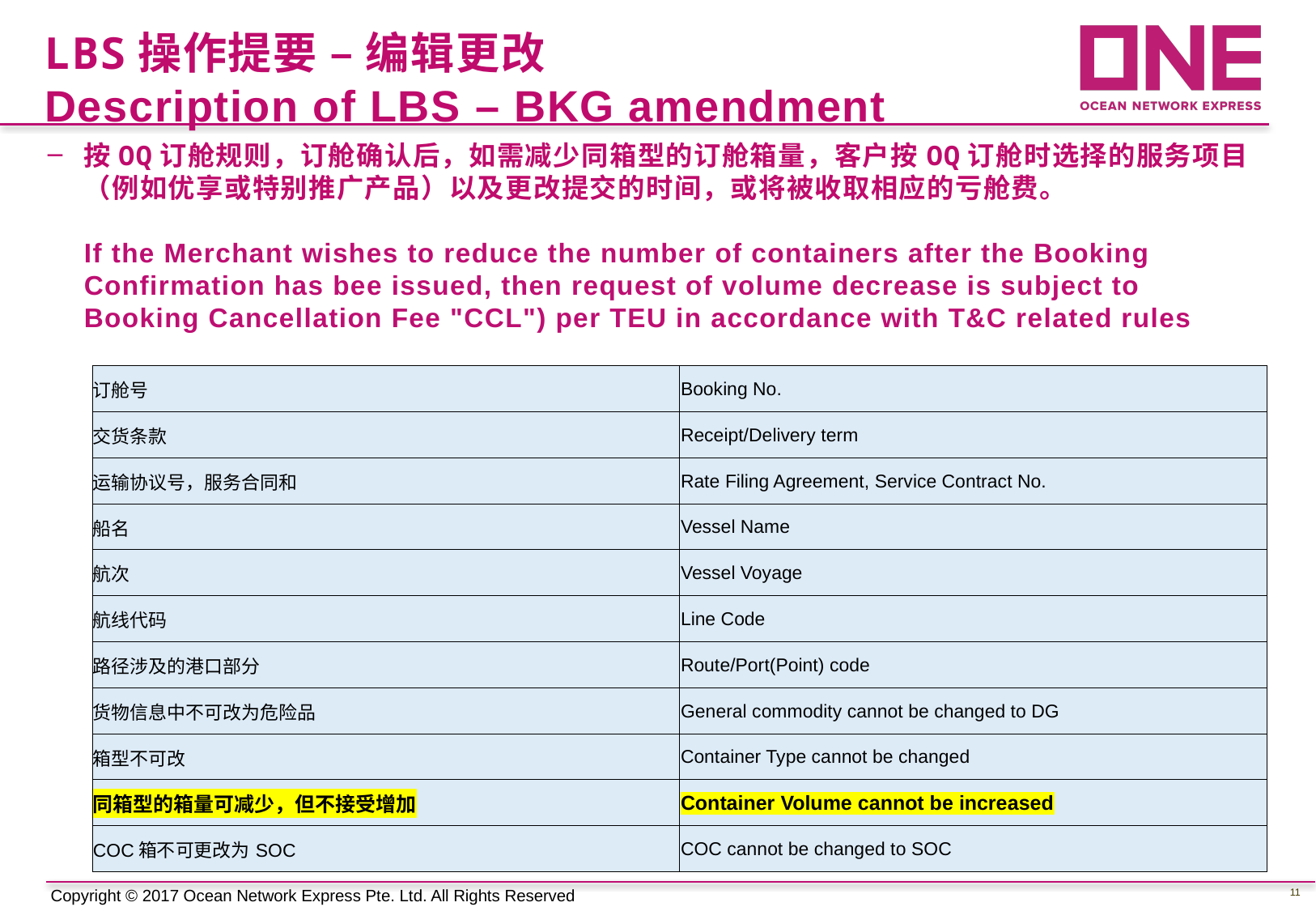

LBS操作提要 – 编辑更改
Description of LBS – BKG amendment
# 按OQ订舱规则，订舱确认后，如需减少同箱型的订舱箱量，客户按OQ订舱时选择的服务项目（例如优享或特别推广产品）以及更改提交的时间，或将被收取相应的亏舱费。 If the Merchant wishes to reduce the number of containers after the Booking Confirmation has bee issued, then request of volume decrease is subject to Booking Cancellation Fee "CCL") per TEU in accordance with T&C related rules
| 订舱号 | Booking No. |
| --- | --- |
| 交货条款 | Receipt/Delivery term |
| 运输协议号，服务合同和 | Rate Filing Agreement, Service Contract No. |
| 船名 | Vessel Name |
| 航次 | Vessel Voyage |
| 航线代码 | Line Code |
| 路径涉及的港口部分 | Route/Port(Point) code |
| 货物信息中不可改为危险品 | General commodity cannot be changed to DG |
| 箱型不可改 | Container Type cannot be changed |
| 同箱型的箱量可减少，但不接受增加 | Container Volume cannot be increased |
| COC箱不可更改为SOC | COC cannot be changed to SOC |
11